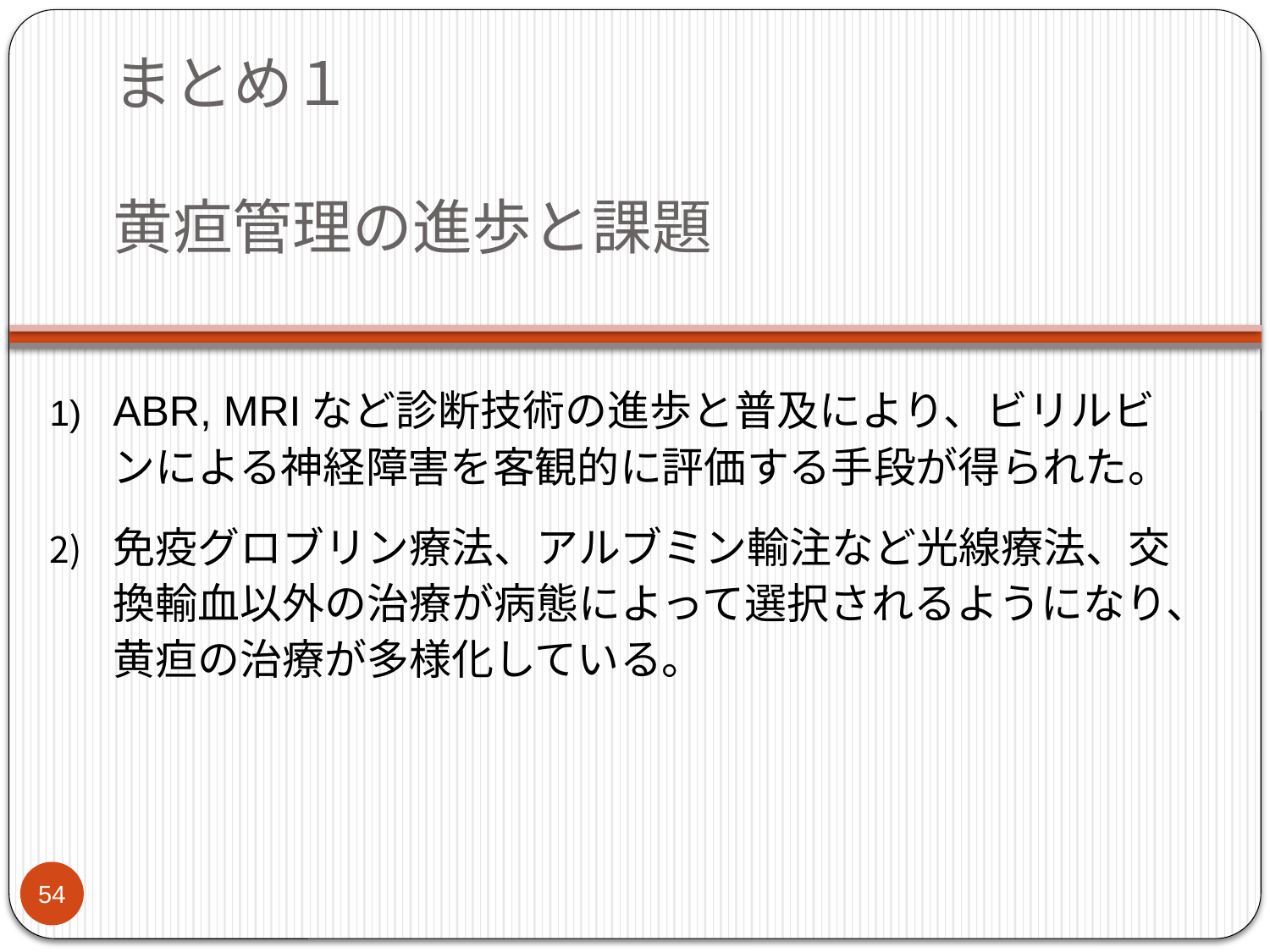

# まとめ１ 黄疸管理の進歩と課題
ABR, MRIなど診断技術の進歩と普及により、ビリルビンによる神経障害を客観的に評価する手段が得られた。
免疫グロブリン療法、アルブミン輸注など光線療法、交換輸血以外の治療が病態によって選択されるようになり、黄疸の治療が多様化している。
54